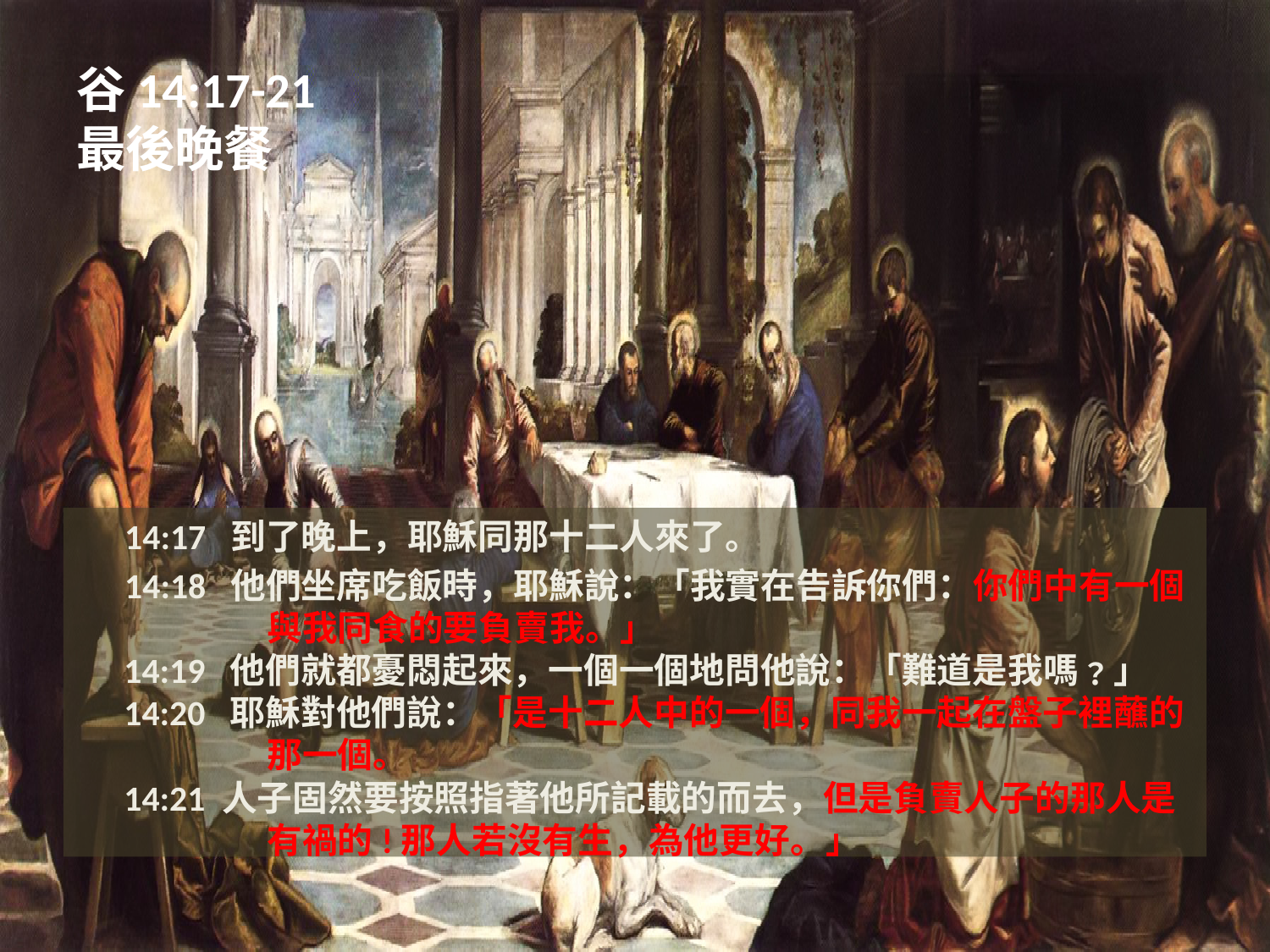

# 谷14:17-21 最後晚餐

      14:17  到了晚上，耶穌同那十二人來了。
      14:18  他們坐席吃飯時，耶穌說：「我實在告訴你們：你們中有一個	  與我同食的要負賣我。」
14:19  他們就都憂悶起來，一個一個地問他說：「難道是我嗎﹖」
14:20  耶穌對他們說：「是十二人中的一個，同我一起在盤子裡蘸的	  那一個。
14:21 人子固然要按照指著他所記載的而去，但是負賣人子的那人是	  有禍的!那人若沒有生，為他更好。」